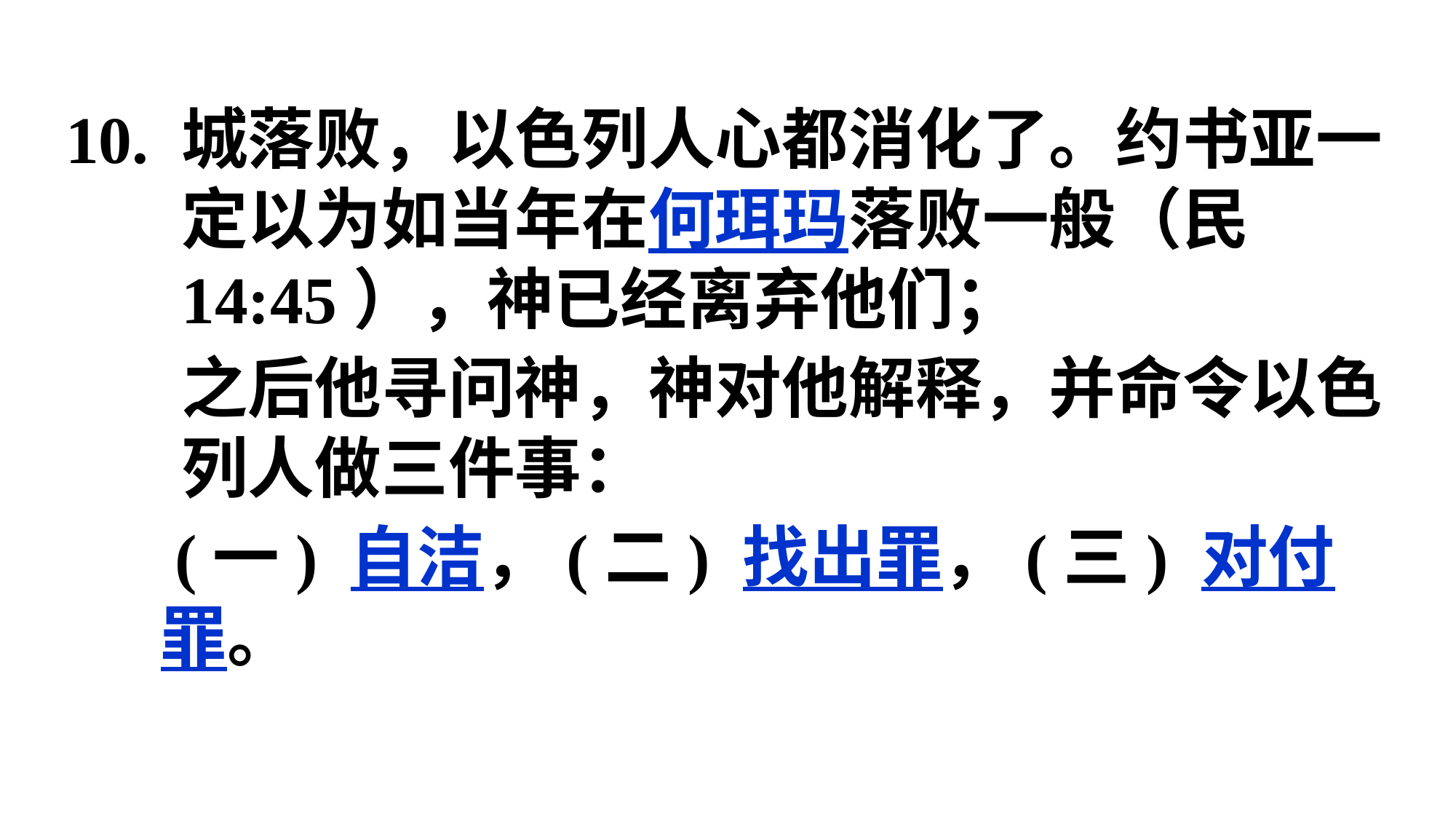

10.	城落败，以色列人心都消化了。约书亚一定以为如当年在何珥玛落败一般（民14:45），神已经离弃他们；
	之后他寻问神，神对他解释，并命令以色列人做三件事：
(一) 自洁，(二) 找出罪，(三) 对付罪。